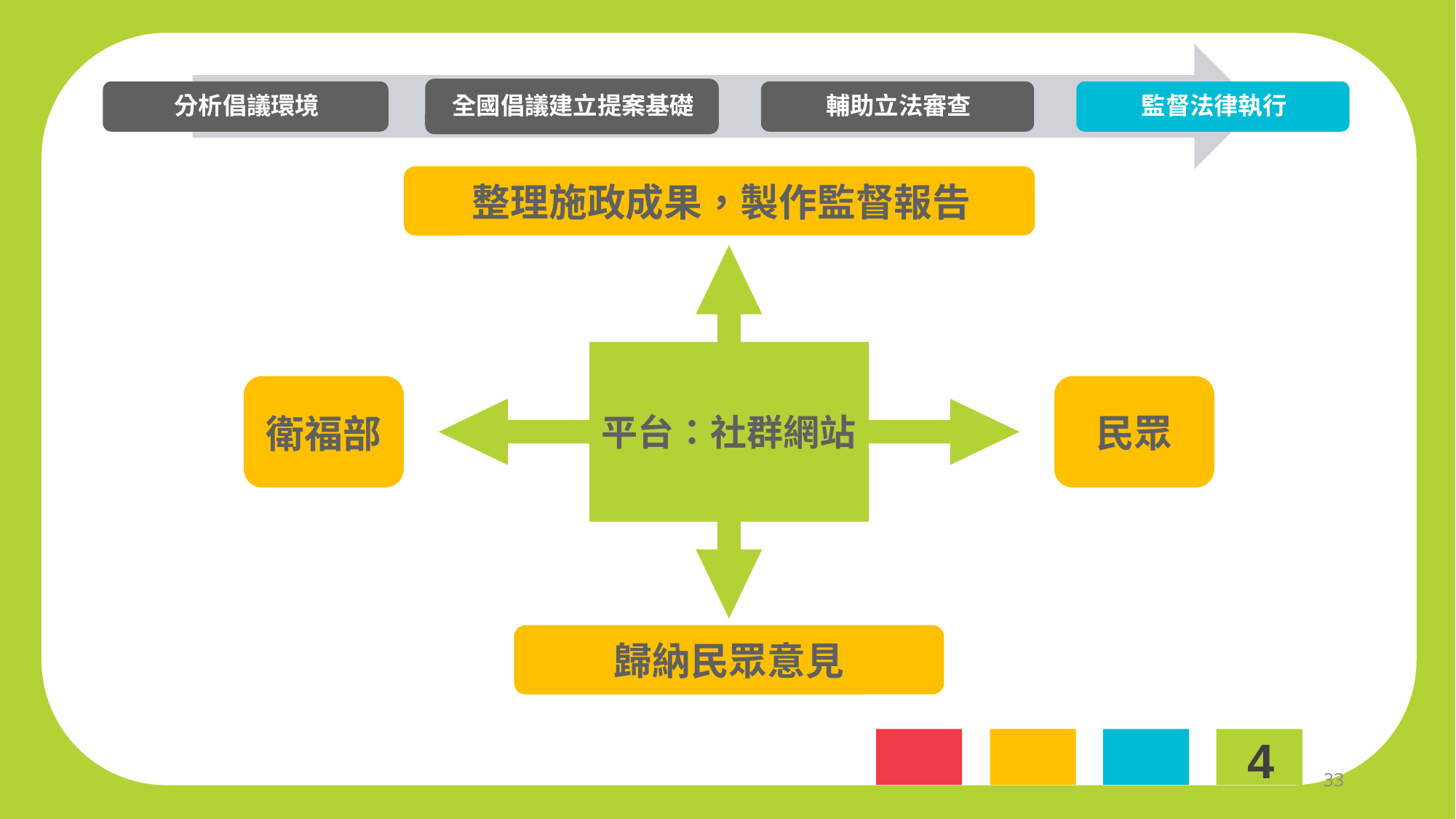

分析倡議環境
全國倡議建立提案基礎
輔助立法審查
監督法律執行

整理施政成果，製作監督報告

平台：社群網站

民眾
衛福部

歸納民眾意見
4

33